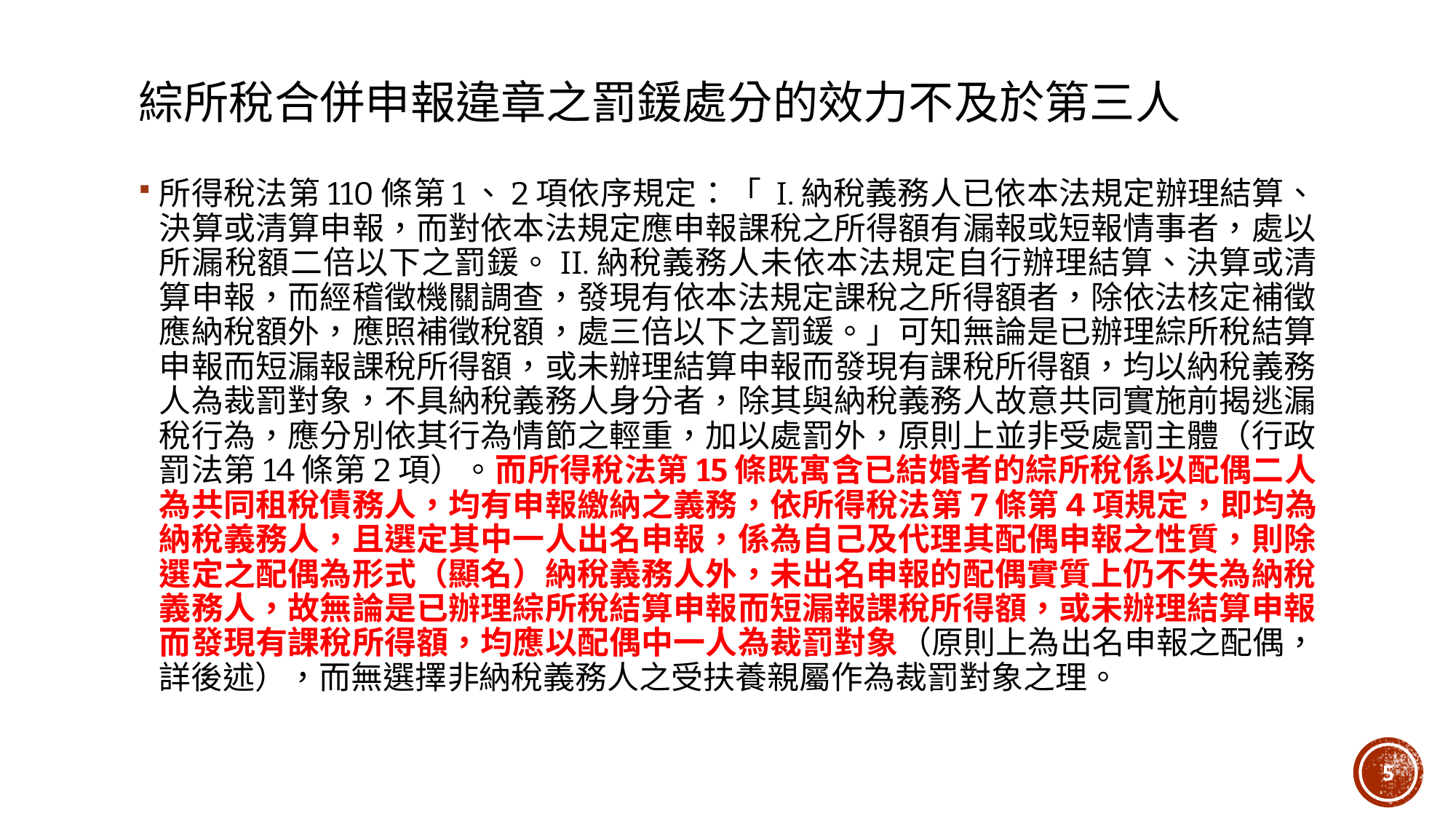

# 綜所稅合併申報違章之罰鍰處分的效力不及於第三人
所得稅法第110條第1、2項依序規定：「 I.納稅義務人已依本法規定辦理結算、決算或清算申報，而對依本法規定應申報課稅之所得額有漏報或短報情事者，處以所漏稅額二倍以下之罰鍰。II.納稅義務人未依本法規定自行辦理結算、決算或清算申報，而經稽徵機關調查，發現有依本法規定課稅之所得額者，除依法核定補徵應納稅額外，應照補徵稅額，處三倍以下之罰鍰。」可知無論是已辦理綜所稅結算申報而短漏報課稅所得額，或未辦理結算申報而發現有課稅所得額，均以納稅義務人為裁罰對象，不具納稅義務人身分者，除其與納稅義務人故意共同實施前揭逃漏稅行為，應分別依其行為情節之輕重，加以處罰外，原則上並非受處罰主體（行政罰法第14條第2項）。而所得稅法第15條既寓含已結婚者的綜所稅係以配偶二人為共同租稅債務人，均有申報繳納之義務，依所得稅法第7條第4項規定，即均為納稅義務人，且選定其中一人出名申報，係為自己及代理其配偶申報之性質，則除選定之配偶為形式（顯名）納稅義務人外，未出名申報的配偶實質上仍不失為納稅義務人，故無論是已辦理綜所稅結算申報而短漏報課稅所得額，或未辦理結算申報而發現有課稅所得額，均應以配偶中一人為裁罰對象（原則上為出名申報之配偶，詳後述），而無選擇非納稅義務人之受扶養親屬作為裁罰對象之理。

5